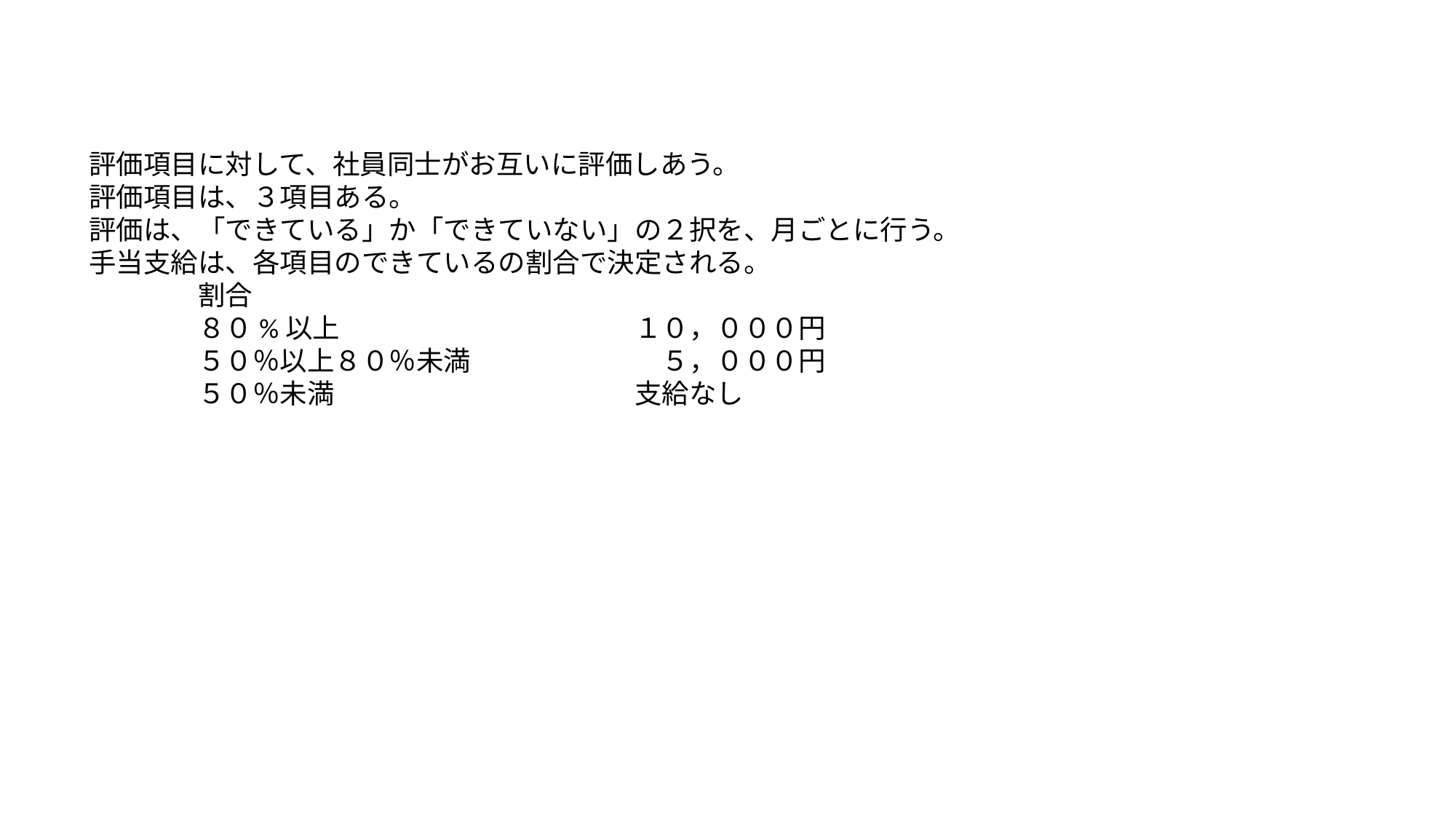

評価項目に対して、社員同士がお互いに評価しあう。
評価項目は、３項目ある。
評価は、「できている」か「できていない」の２択を、月ごとに行う。
手当支給は、各項目のできているの割合で決定される。
	割合
	８０%以上			１０，０００円
	５０％以上８０％未満		　５，０００円
	５０％未満			支給なし